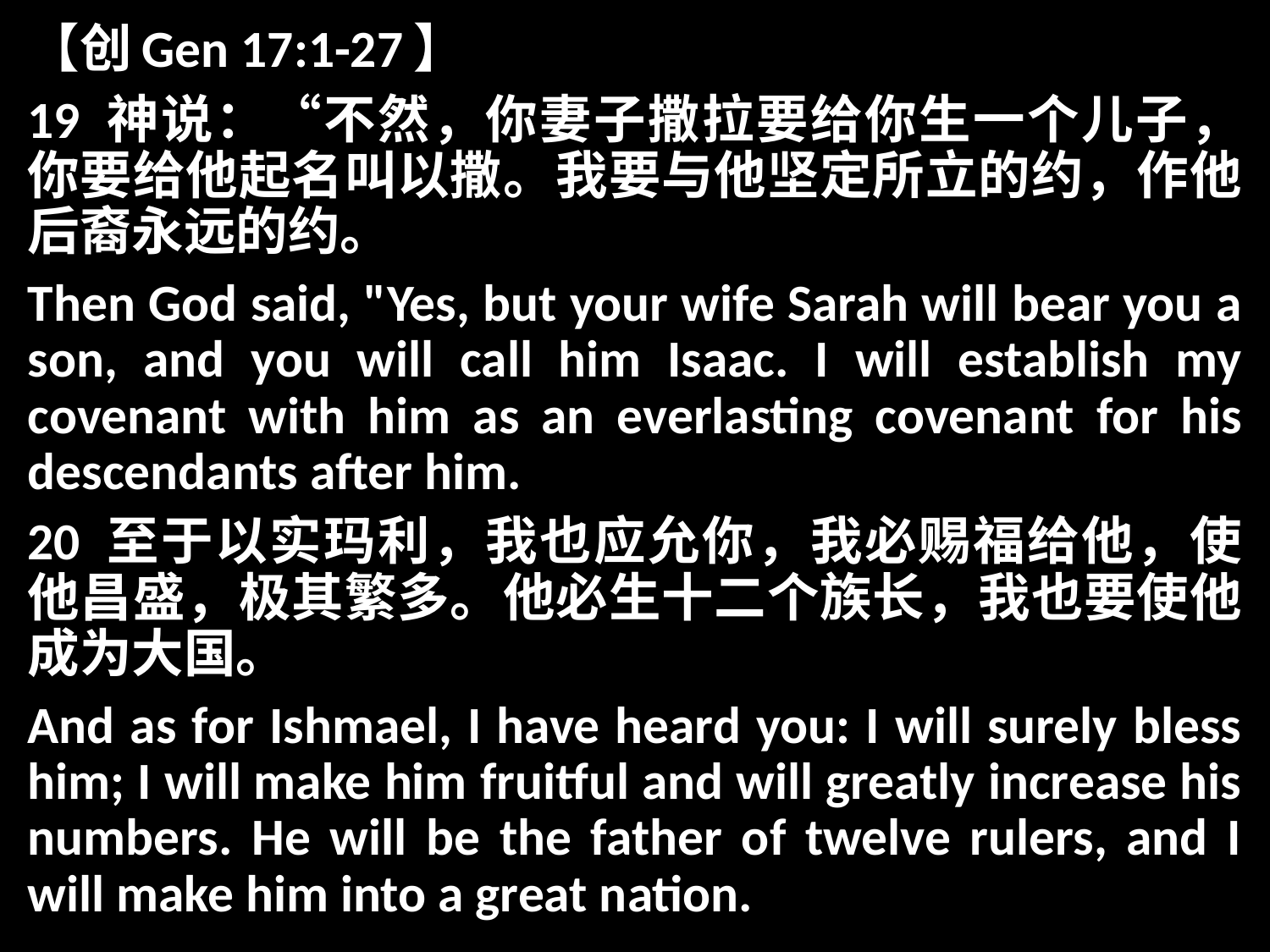

【创Gen 17:1-27】
19 神说：“不然，你妻子撒拉要给你生一个儿子，你要给他起名叫以撒。我要与他坚定所立的约，作他后裔永远的约。
Then God said, "Yes, but your wife Sarah will bear you a son, and you will call him Isaac. I will establish my covenant with him as an everlasting covenant for his descendants after him.
20 至于以实玛利，我也应允你，我必赐福给他，使他昌盛，极其繁多。他必生十二个族长，我也要使他成为大国。
And as for Ishmael, I have heard you: I will surely bless him; I will make him fruitful and will greatly increase his numbers. He will be the father of twelve rulers, and I will make him into a great nation.